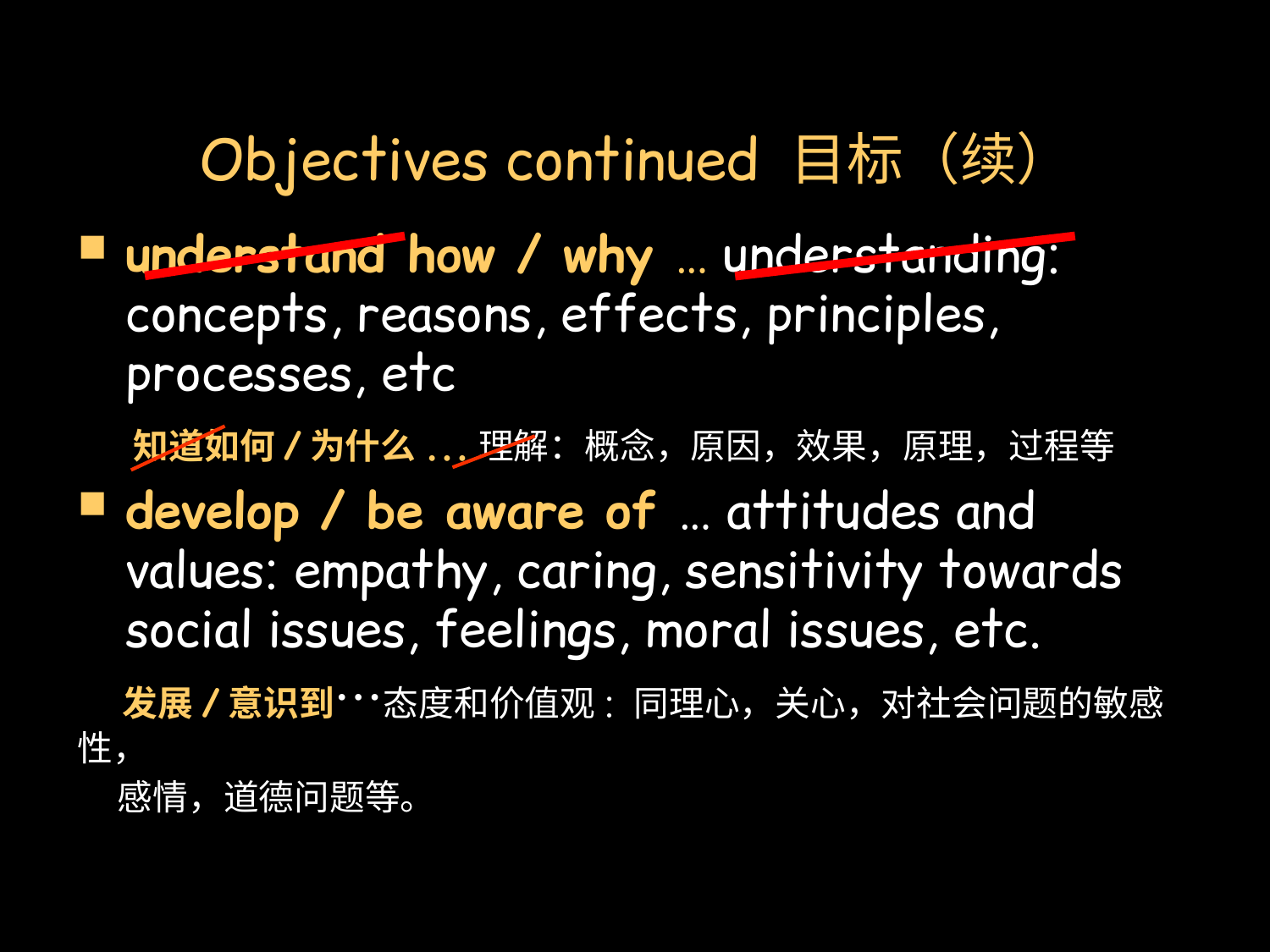

# Objectives continued 目标（续）
understand how / why … understanding: concepts, reasons, effects, principles, processes, etc
    知道如何/为什么...理解：概念，原因，效果，原理，过程等
develop / be aware of … attitudes and values: empathy, caring, sensitivity towards social issues, feelings, moral issues, etc.
   发展/意识到…态度和价值观: 同理心，关心，对社会问题的敏感性，
    感情，道德问题等。